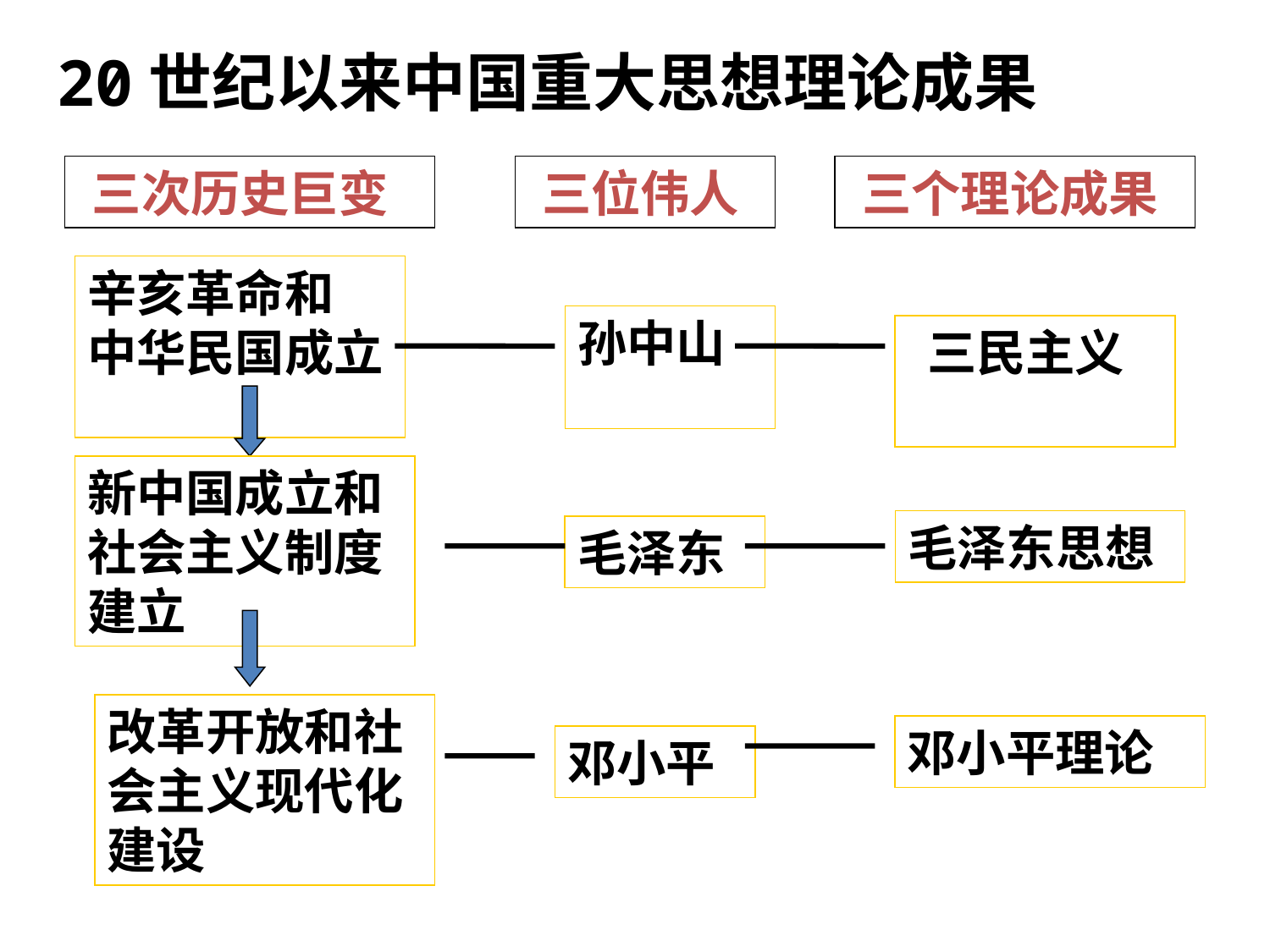

20世纪以来中国重大思想理论成果
 三次历史巨变
 三位伟人
 三个理论成果
辛亥革命和
中华民国成立
孙中山
 三民主义

新中国成立和社会主义制度建立
毛泽东思想
毛泽东

改革开放和社会主义现代化建设
邓小平理论
邓小平